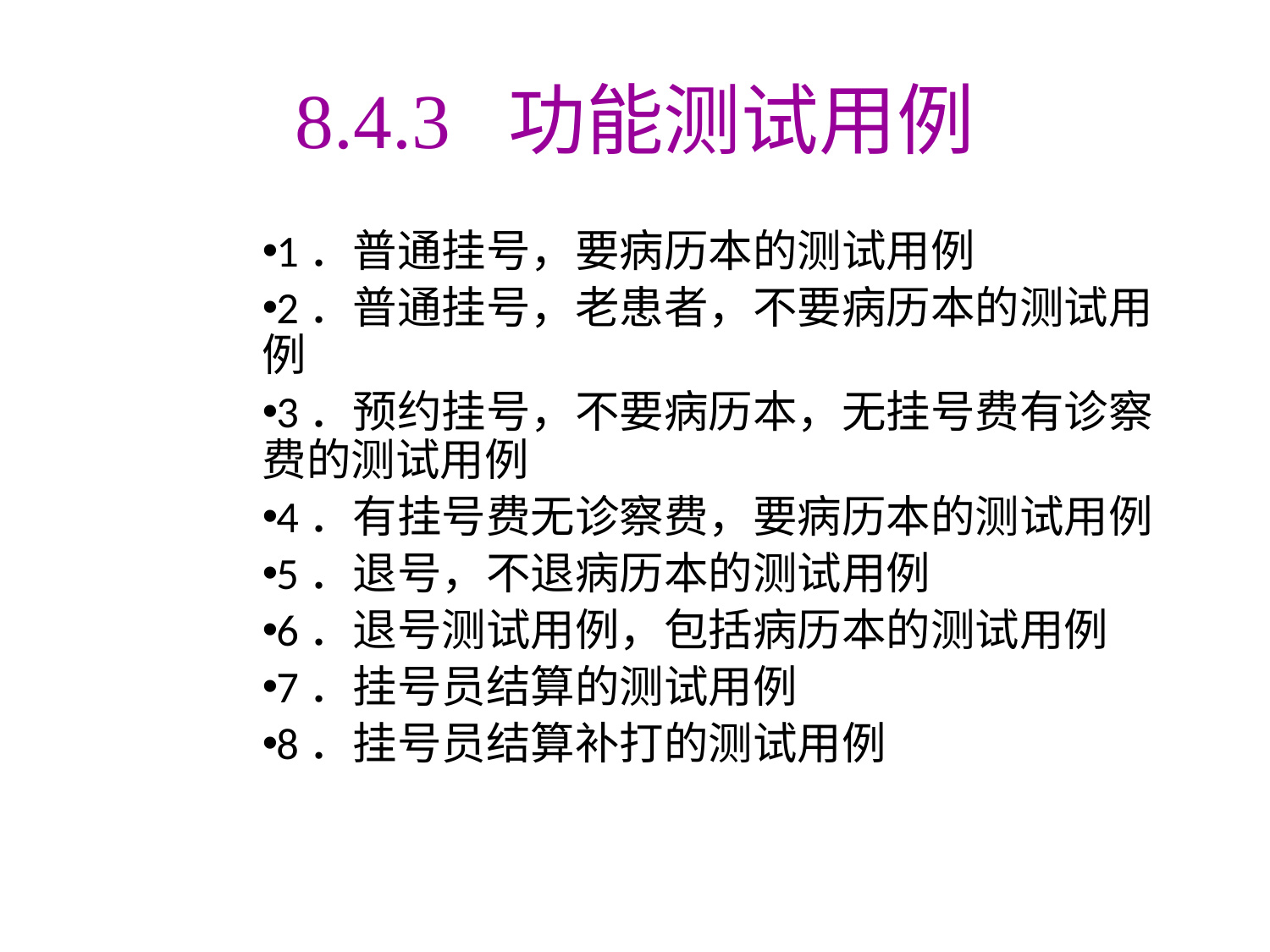

# 8.4.3  功能测试用例
1．普通挂号，要病历本的测试用例
2．普通挂号，老患者，不要病历本的测试用例
3．预约挂号，不要病历本，无挂号费有诊察费的测试用例
4．有挂号费无诊察费，要病历本的测试用例
5．退号，不退病历本的测试用例
6．退号测试用例，包括病历本的测试用例
7．挂号员结算的测试用例
8．挂号员结算补打的测试用例